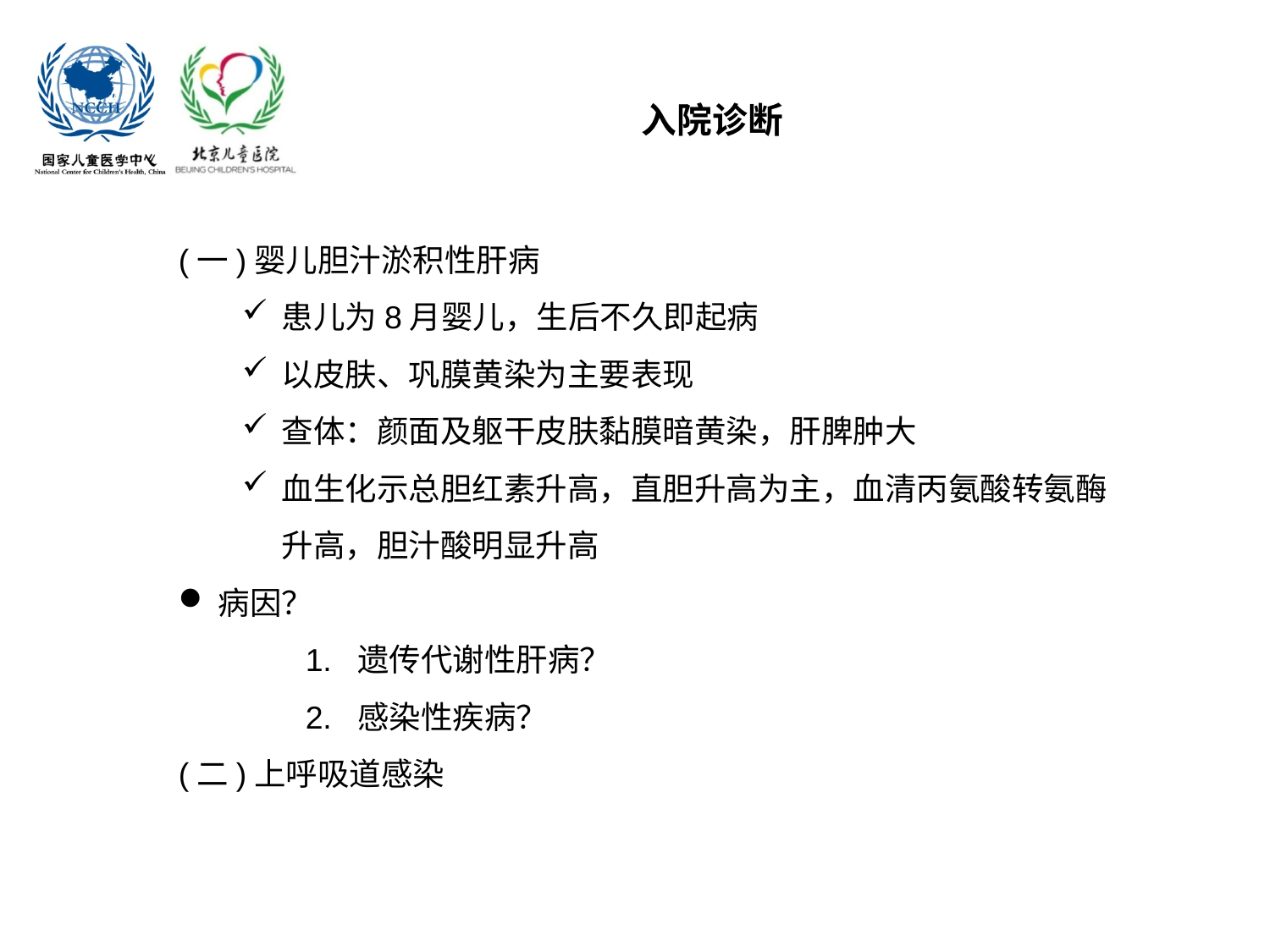

入院诊断
(一)婴儿胆汁淤积性肝病
患儿为8月婴儿，生后不久即起病
以皮肤、巩膜黄染为主要表现
查体：颜面及躯干皮肤黏膜暗黄染，肝脾肿大
血生化示总胆红素升高，直胆升高为主，血清丙氨酸转氨酶升高，胆汁酸明显升高
病因？
1.  遗传代谢性肝病？
2.  感染性疾病？
(二)上呼吸道感染